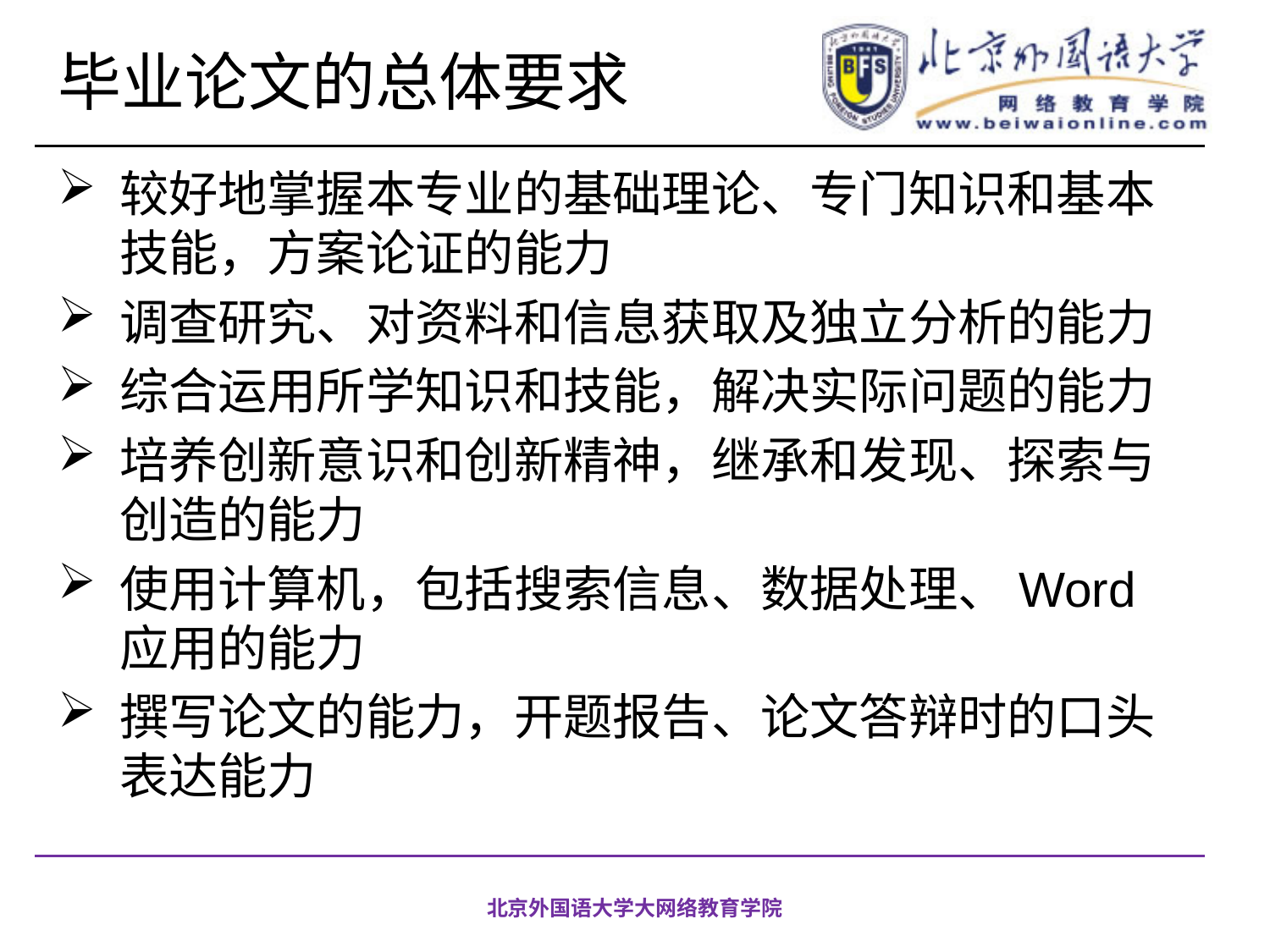

# 毕业论文的总体要求
较好地掌握本专业的基础理论、专门知识和基本技能，方案论证的能力
调查研究、对资料和信息获取及独立分析的能力
综合运用所学知识和技能，解决实际问题的能力
培养创新意识和创新精神，继承和发现、探索与创造的能力
使用计算机，包括搜索信息、数据处理、Word应用的能力
撰写论文的能力，开题报告、论文答辩时的口头表达能力

北京外国语大学大网络教育学院
3